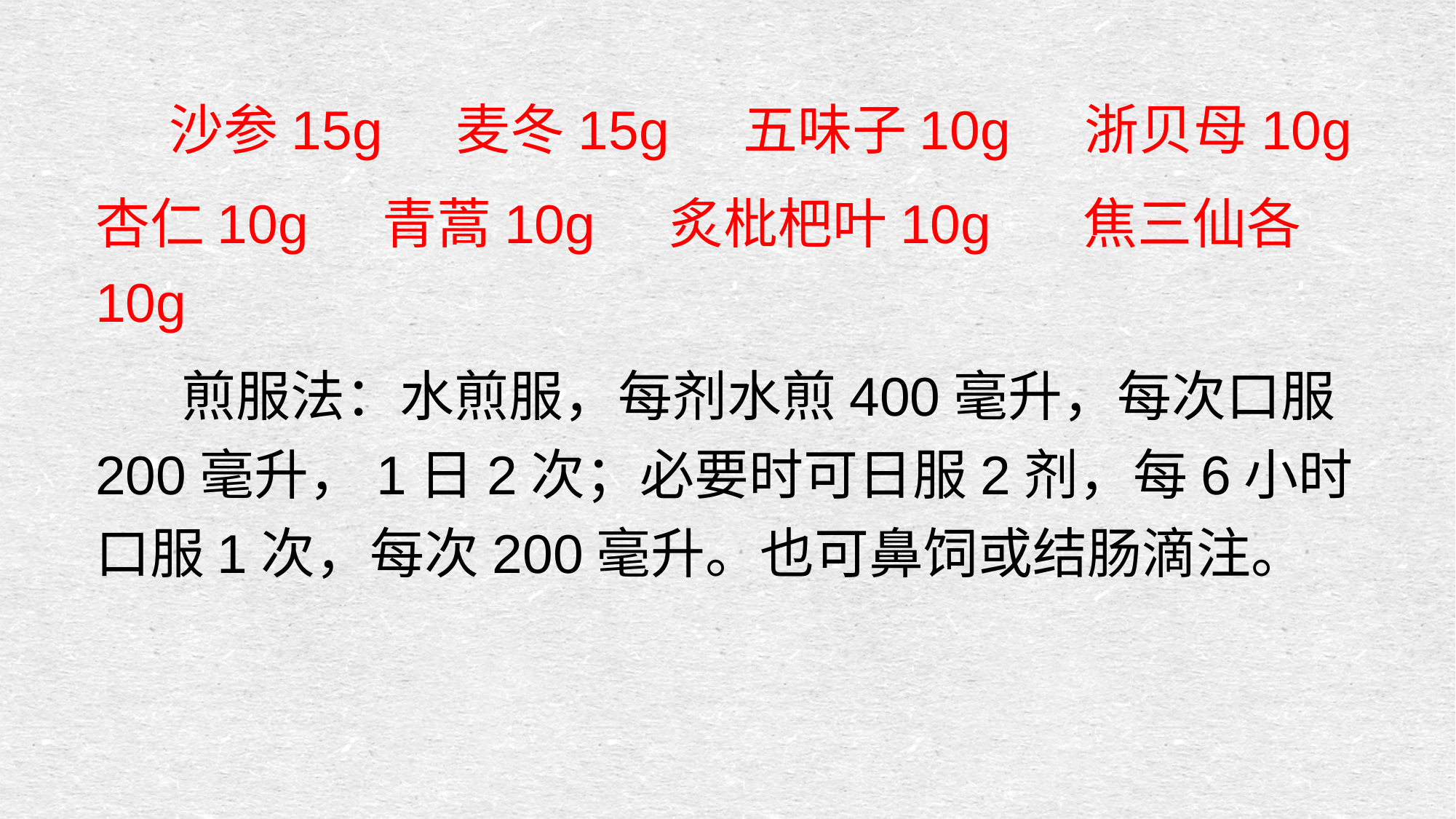

沙参15g    麦冬15g    五味子10g    浙贝母10g
杏仁10g    青蒿10g    炙枇杷叶10g　  焦三仙各10g
      煎服法：水煎服，每剂水煎400毫升，每次口服200毫升，1日2次；必要时可日服2剂，每6小时口服1次，每次200毫升。也可鼻饲或结肠滴注。